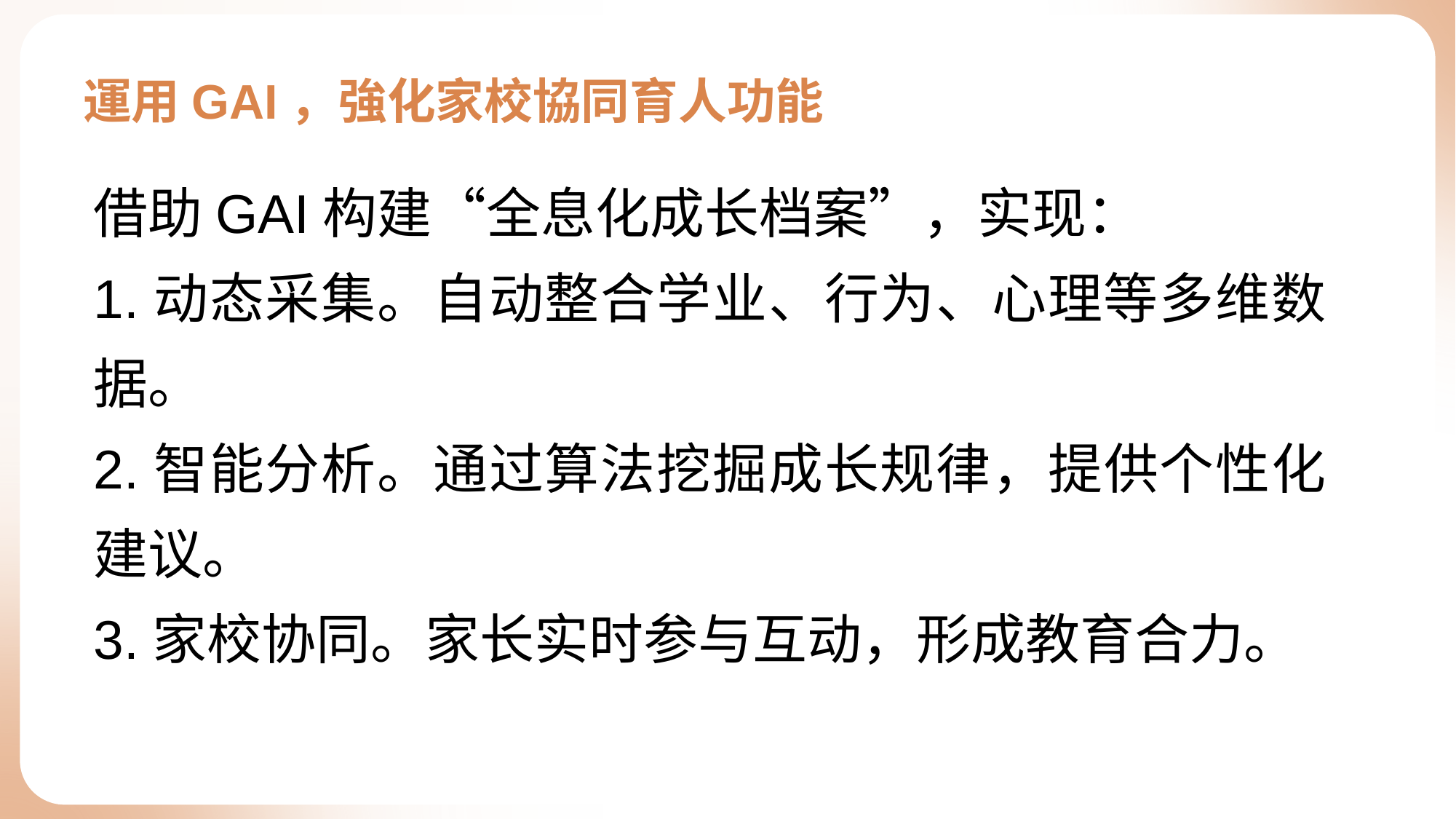

# 運用GAI，強化家校協同育人功能
借助GAI构建“全息化成长档案”，实现：
1.动态采集。自动整合学业、行为、心理等多维数据。
2.智能分析。通过算法挖掘成长规律，提供个性化建议。
3.家校协同。家长实时参与互动，形成教育合力。